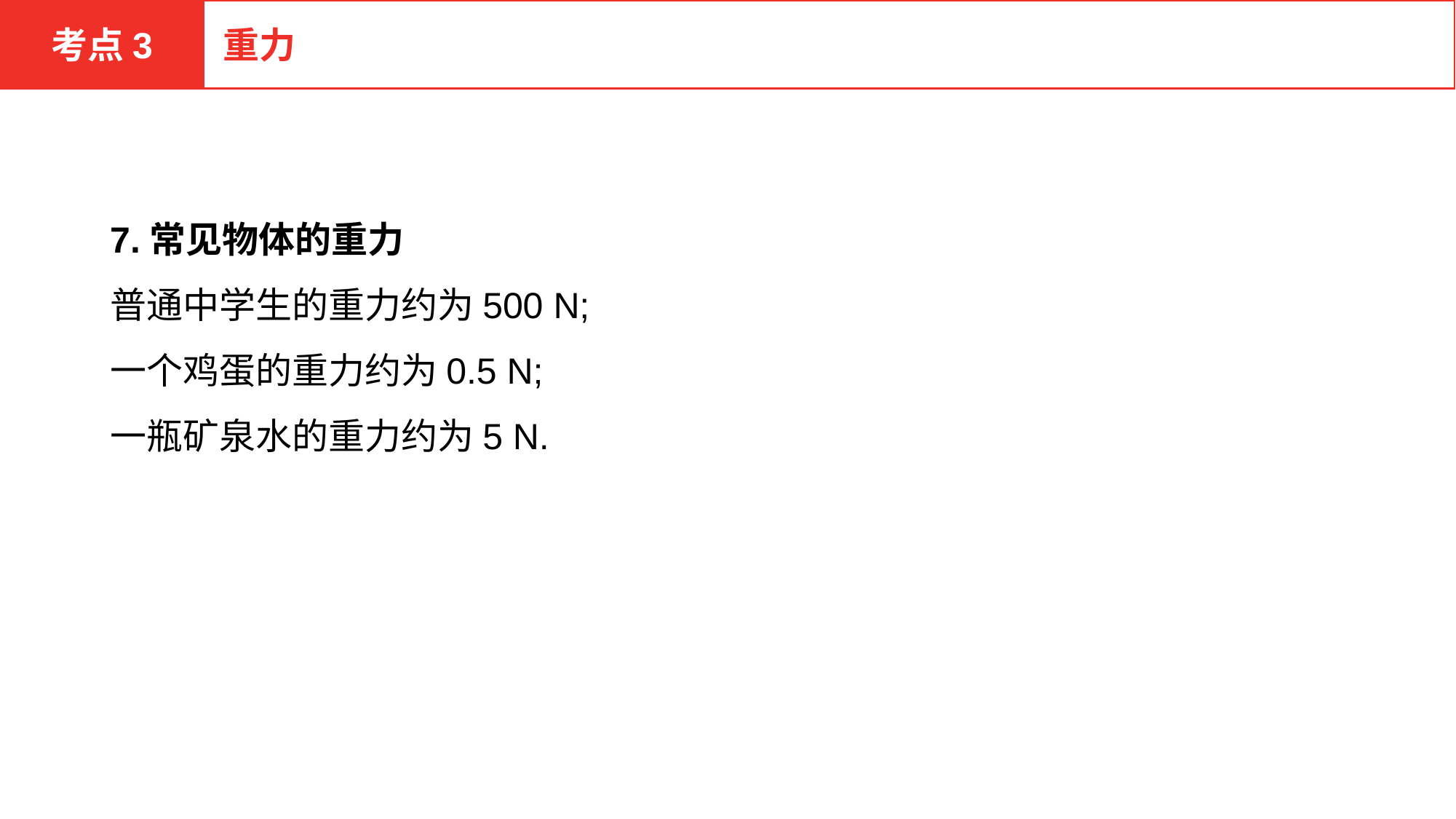

考点3
重力
7.常见物体的重力
普通中学生的重力约为500 N;
一个鸡蛋的重力约为0.5 N;
一瓶矿泉水的重力约为5 N.